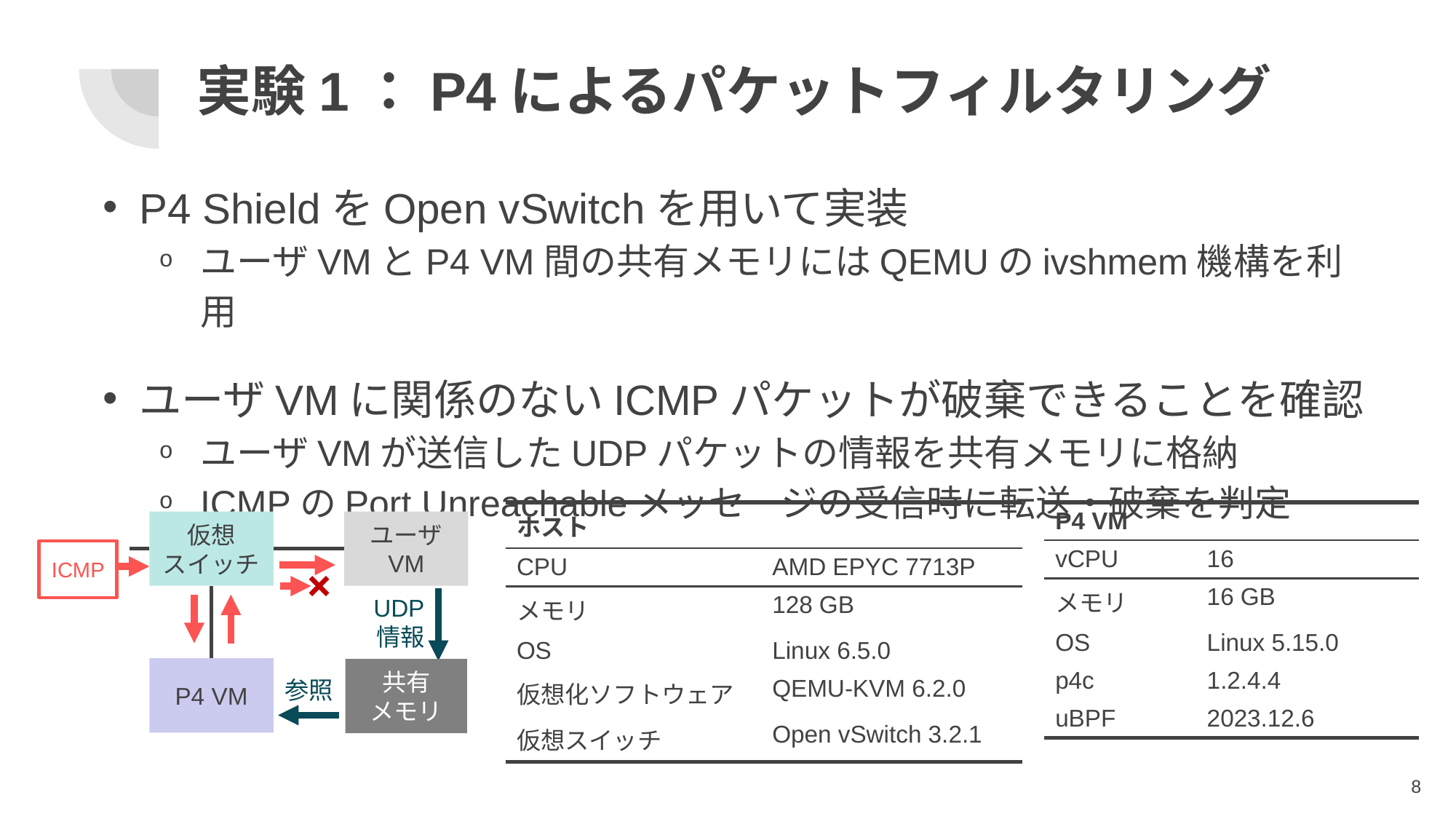

# 実験1：P4によるパケットフィルタリング
P4 ShieldをOpen vSwitchを用いて実装
ユーザVMとP4 VM間の共有メモリにはQEMUのivshmem機構を利用

ユーザVMに関係のないICMPパケットが破棄できることを確認
ユーザVMが送信したUDPパケットの情報を共有メモリに格納
ICMPのPort Unreachableメッセージの受信時に転送・破棄を判定
| ホスト |  |
| --- | --- |
| CPU | AMD EPYC 7713P |
| メモリ | 128 GB |
| OS | Linux 6.5.0 |
| 仮想化ソフトウェア | QEMU-KVM 6.2.0 |
| 仮想スイッチ | Open vSwitch 3.2.1 |
| P4 VM |  |
| --- | --- |
| vCPU | 16 |
| メモリ | 16 GB |
| OS | Linux 5.15.0 |
| p4c | 1.2.4.4 |
| uBPF | 2023.12.6 |
仮想
スイッチ
ユーザ
VM
ICMP

UDP情報
P4 VM
共有
メモリ
参照
8